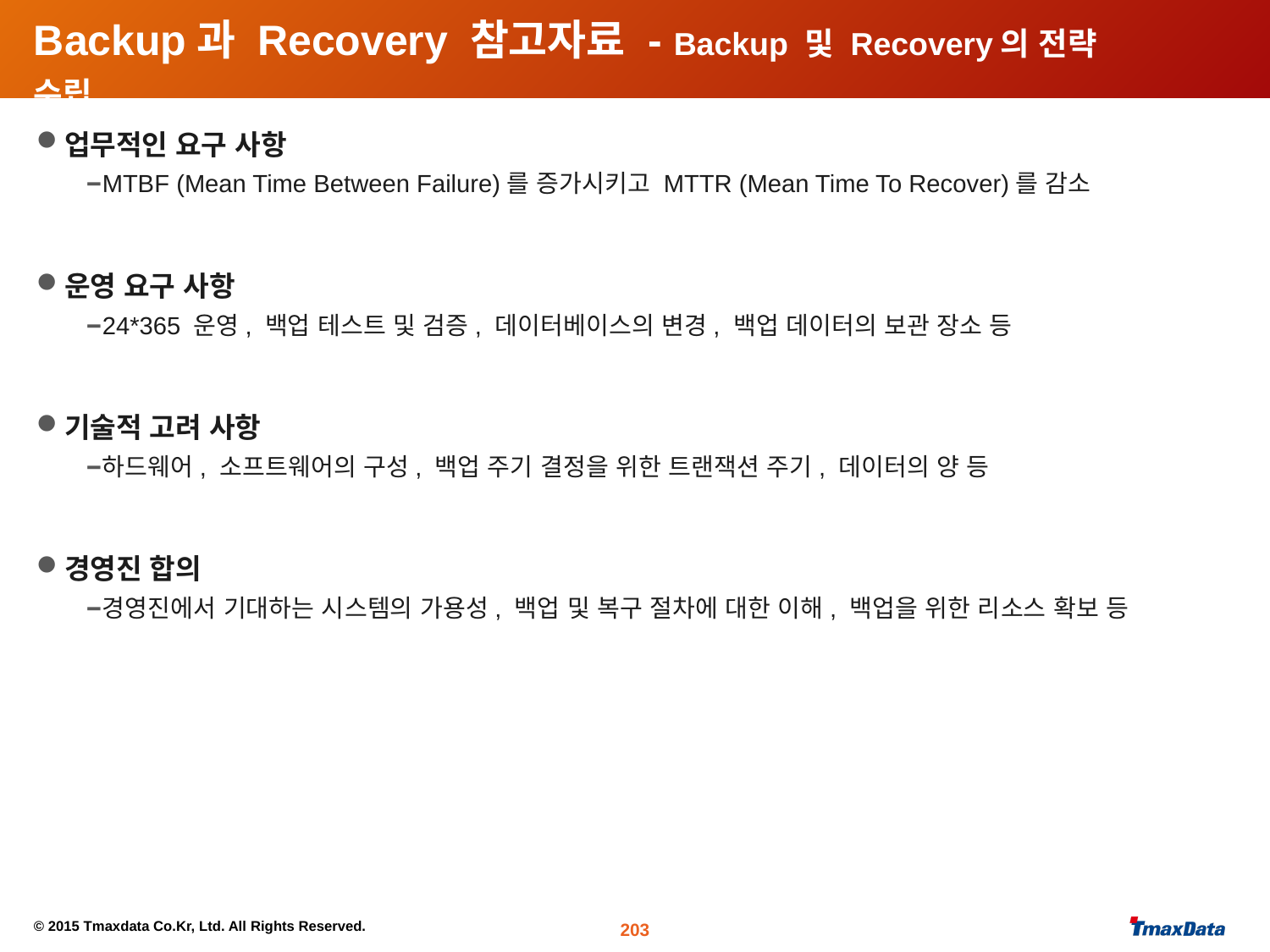

# Backup과 Recovery 참고자료 - Backup 및 Recovery의 전략 수립
업무적인 요구 사항
MTBF (Mean Time Between Failure)를 증가시키고 MTTR (Mean Time To Recover)를 감소

운영 요구 사항
24*365 운영, 백업 테스트 및 검증, 데이터베이스의 변경, 백업 데이터의 보관 장소 등

기술적 고려 사항
하드웨어, 소프트웨어의 구성, 백업 주기 결정을 위한 트랜잭션 주기, 데이터의 양 등

경영진 합의
경영진에서 기대하는 시스템의 가용성, 백업 및 복구 절차에 대한 이해, 백업을 위한 리소스 확보 등